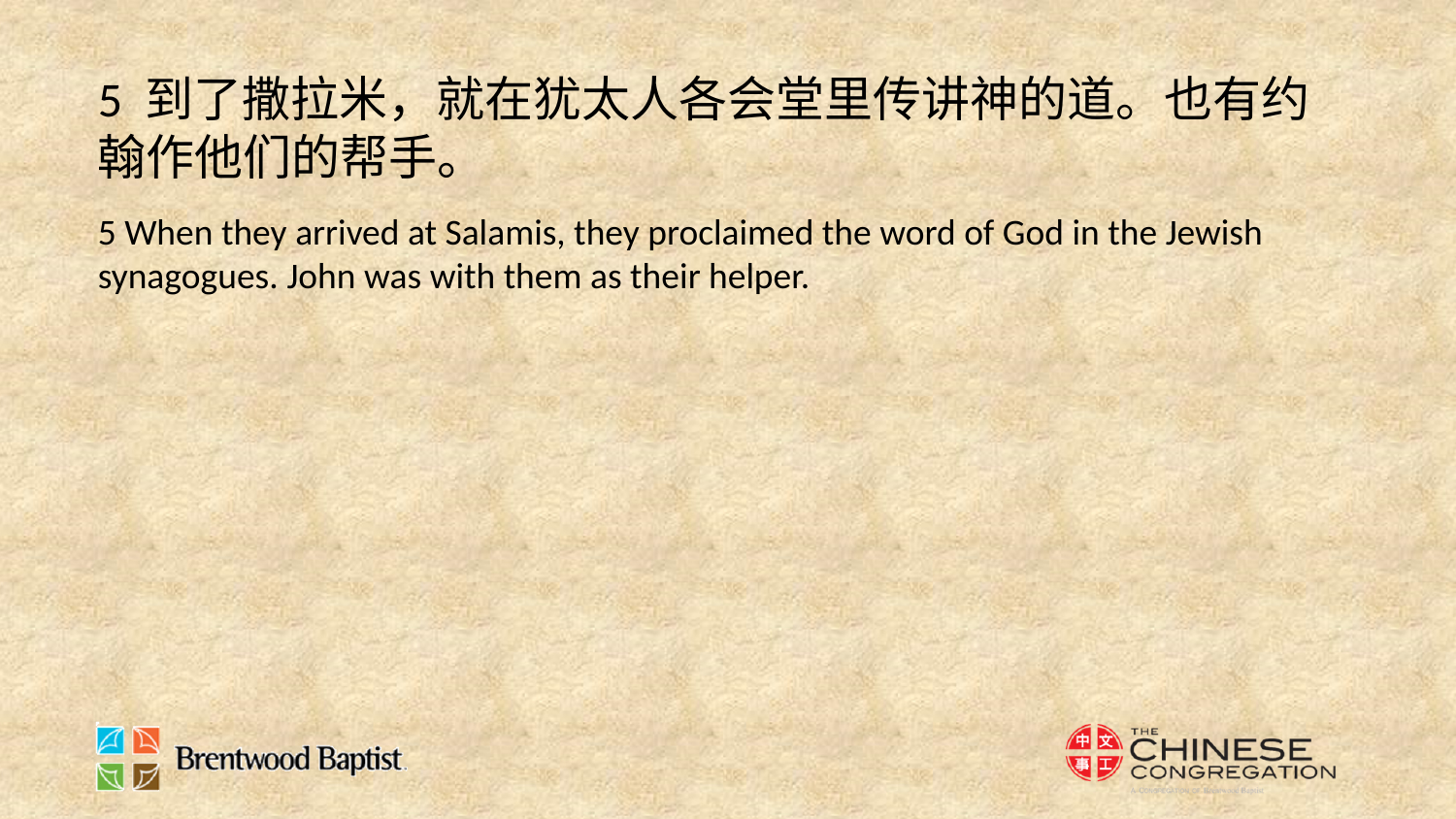

5 到了撒拉米，就在犹太人各会堂里传讲神的道。也有约翰作他们的帮手。

5 When they arrived at Salamis, they proclaimed the word of God in the Jewish synagogues. John was with them as their helper.